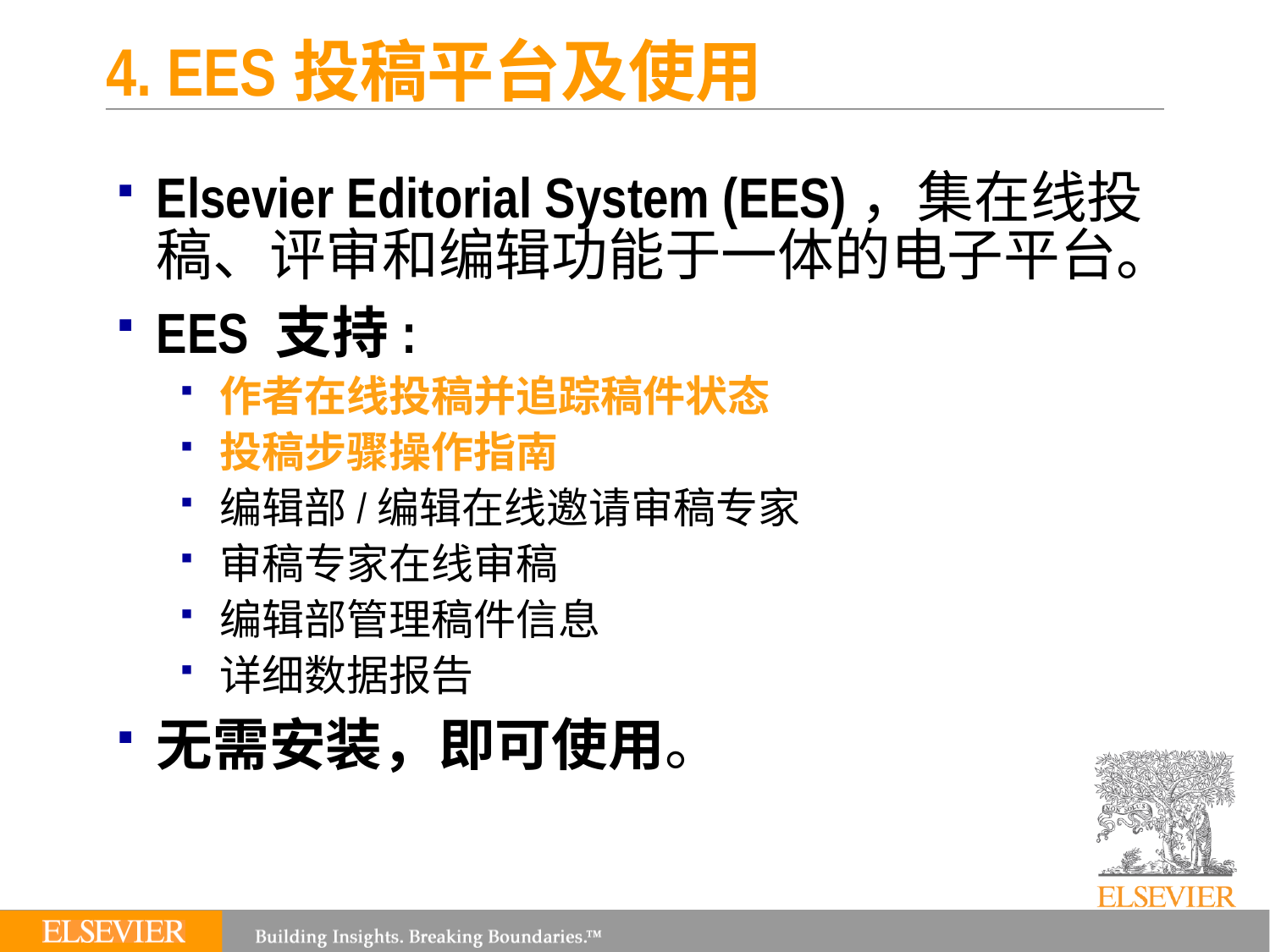

# 4. EES投稿平台及使用
Elsevier Editorial System (EES)，集在线投稿、评审和编辑功能于一体的电子平台。
EES 支持:
作者在线投稿并追踪稿件状态
投稿步骤操作指南
编辑部/编辑在线邀请审稿专家
审稿专家在线审稿
编辑部管理稿件信息
详细数据报告
无需安装，即可使用。